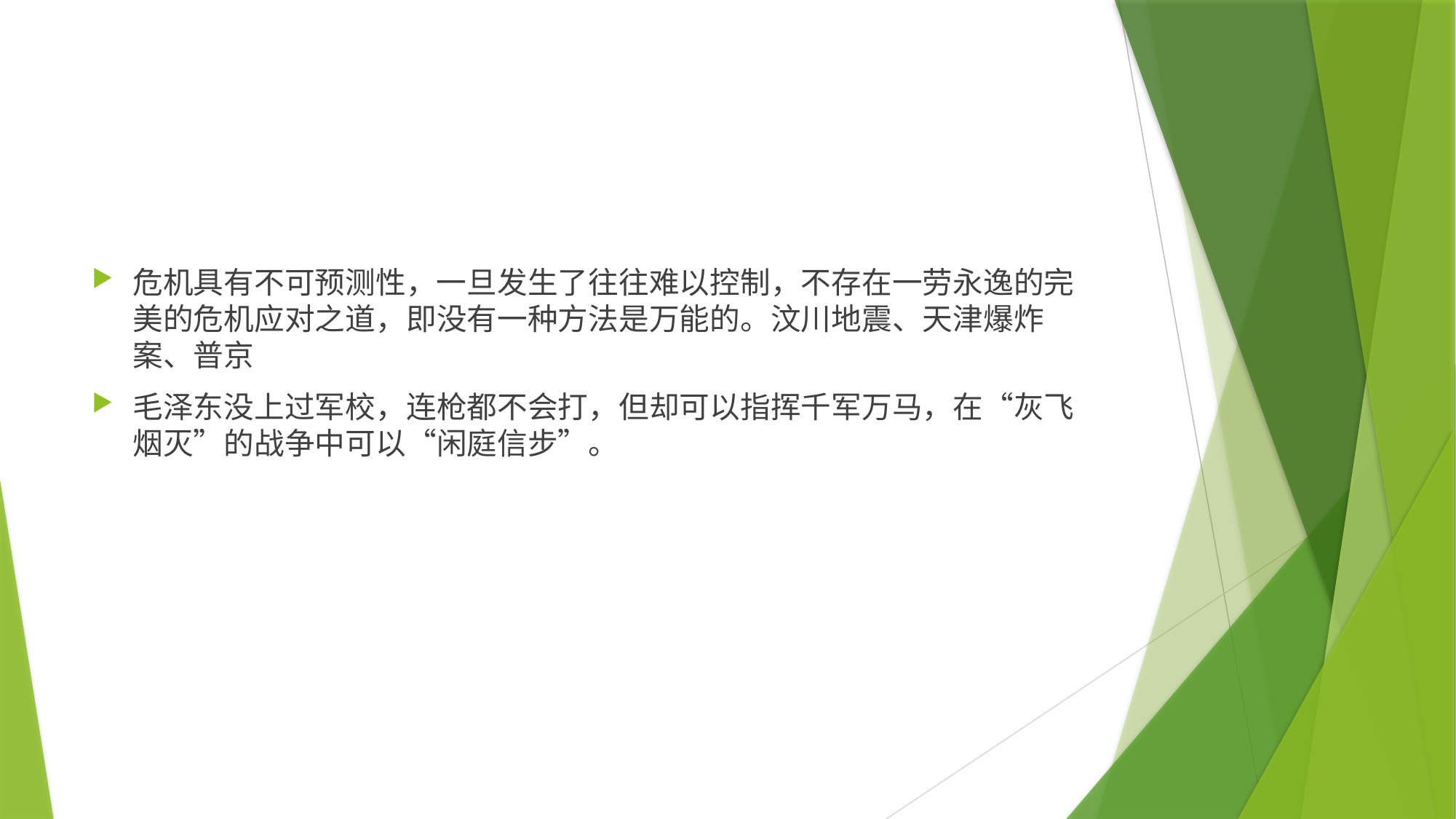

危机具有不可预测性，一旦发生了往往难以控制，不存在一劳永逸的完美的危机应对之道，即没有一种方法是万能的。汶川地震、天津爆炸案、普京
毛泽东没上过军校，连枪都不会打，但却可以指挥千军万马，在“灰飞烟灭”的战争中可以“闲庭信步”。